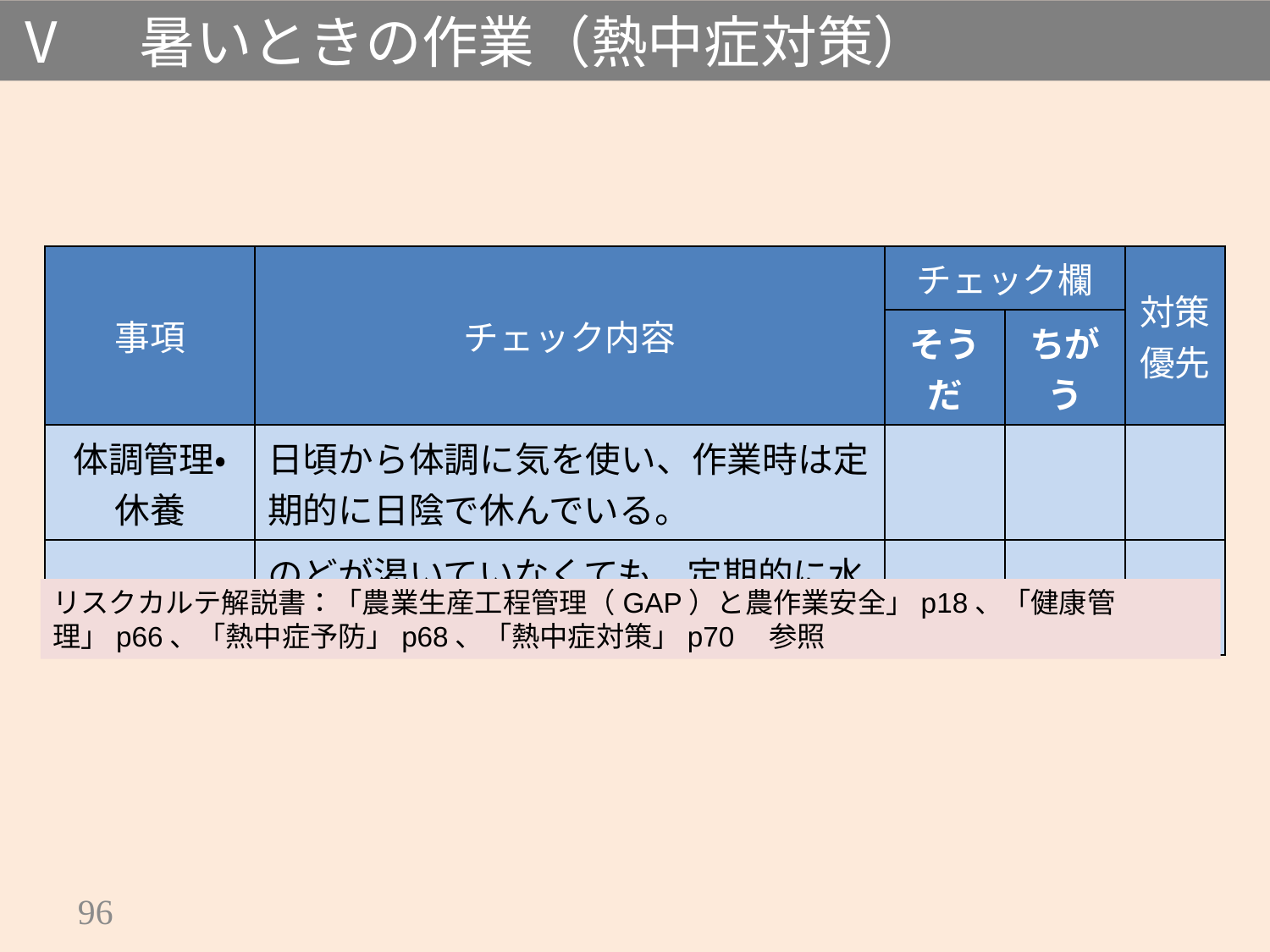

Ⅴ　暑いときの作業（熱中症対策）
| 事項 | チェック内容 | チェック欄 |  | 対策 優先 |
| --- | --- | --- | --- | --- |
|  |  | そうだ | ちがう |  |
| 体調管理・ 休養 | 日頃から体調に気を使い、作業時は定期的に日陰で休んでいる。 |  |  |  |
| 水分の補給 | のどが渇いていなくても、定期的に水分を補給している。 |  |  |  |
リスクカルテ解説書：「農業生産工程管理（GAP）と農作業安全」p18、「健康管理」p66、「熱中症予防」p68、「熱中症対策」p70　参照
96